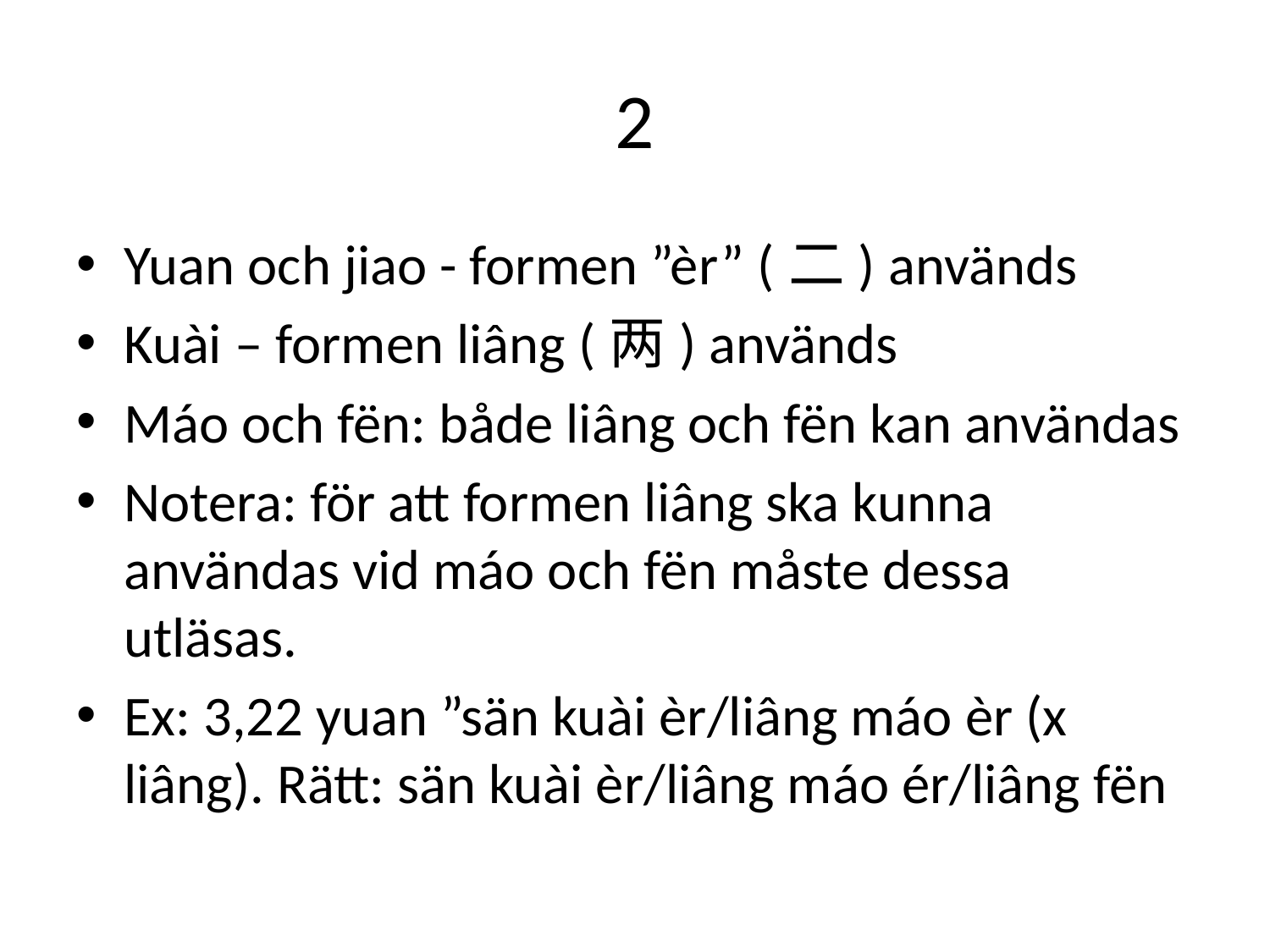

# 2
Yuan och jiao - formen ”èr” (二) används
Kuài – formen liâng (两) används
Máo och fën: både liâng och fën kan användas
Notera: för att formen liâng ska kunna användas vid máo och fën måste dessa utläsas.
Ex: 3,22 yuan ”sän kuài èr/liâng máo èr (x liâng). Rätt: sän kuài èr/liâng máo ér/liâng fën